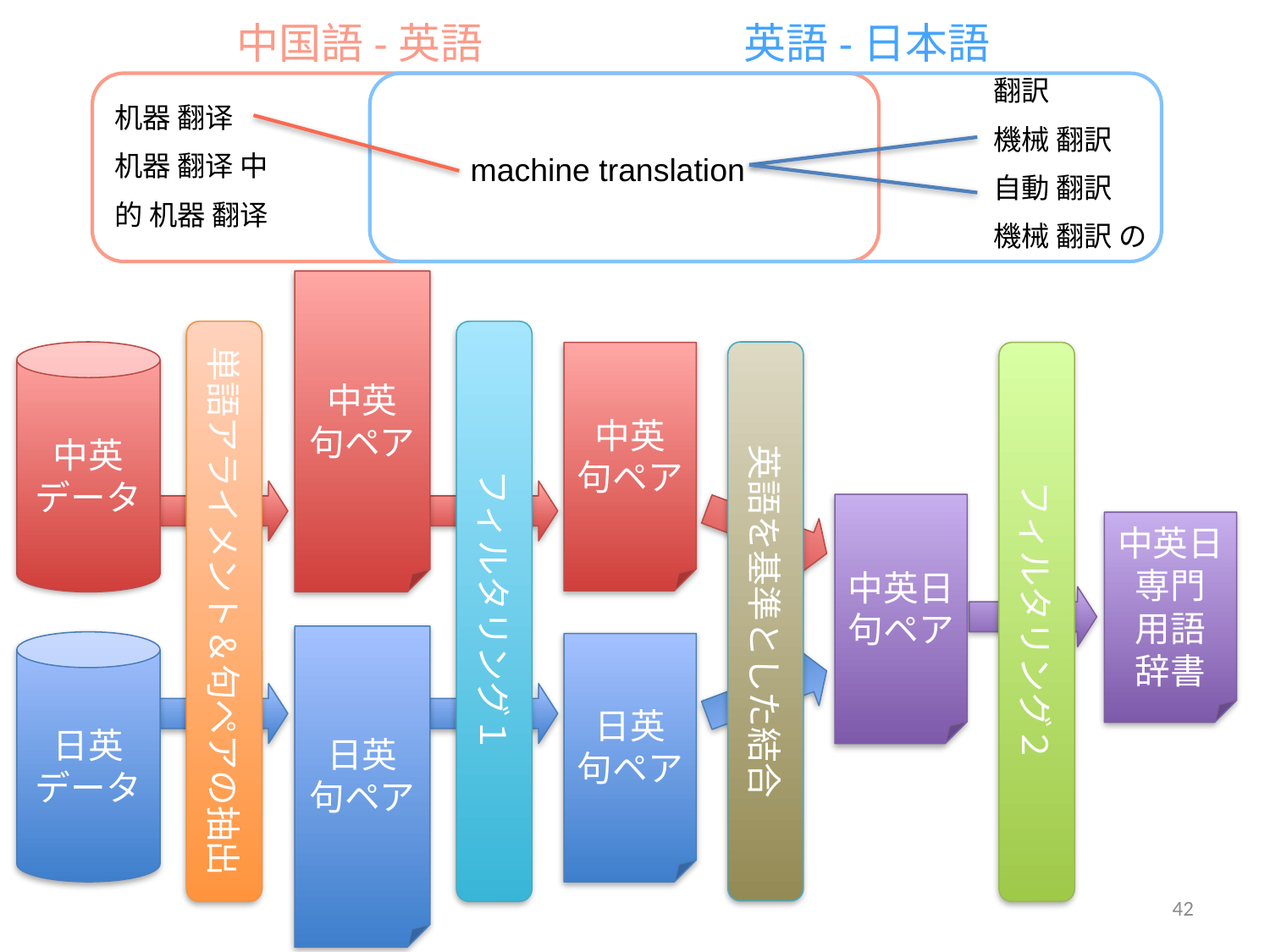

中国語-英語
英語-日本語

翻訳

機械 翻訳

自動 翻訳

機械 翻訳 の
机器 翻译

机器 翻译 中

的 机器 翻译

machine translation

中英
句ペア
単語アライメント＆句ペアの抽出
フィルタリング１
中英
データ
英語を基準とした結合
中英
句ペア
フィルタリング２

中英日
句ペア

中英日
専門
用語
辞書

日英
句ペア
日英
データ
日英
句ペア

42